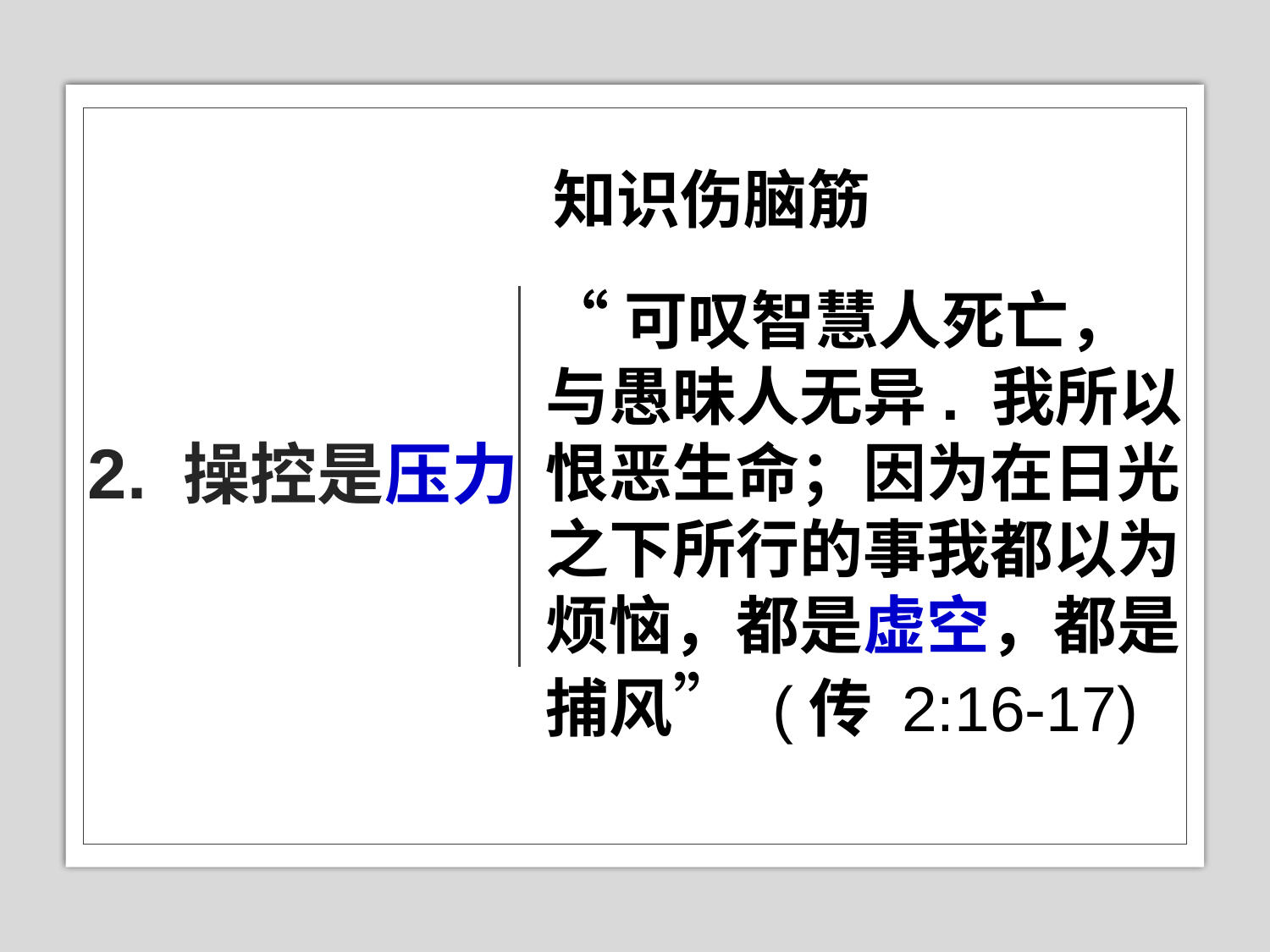

知识伤脑筋
# 2. 操控是压力
“可叹智慧人死亡，与愚昧人无异. 我所以恨恶生命；因为在日光之下所行的事我都以为烦恼，都是虚空，都是捕风” (传 2:16-17)